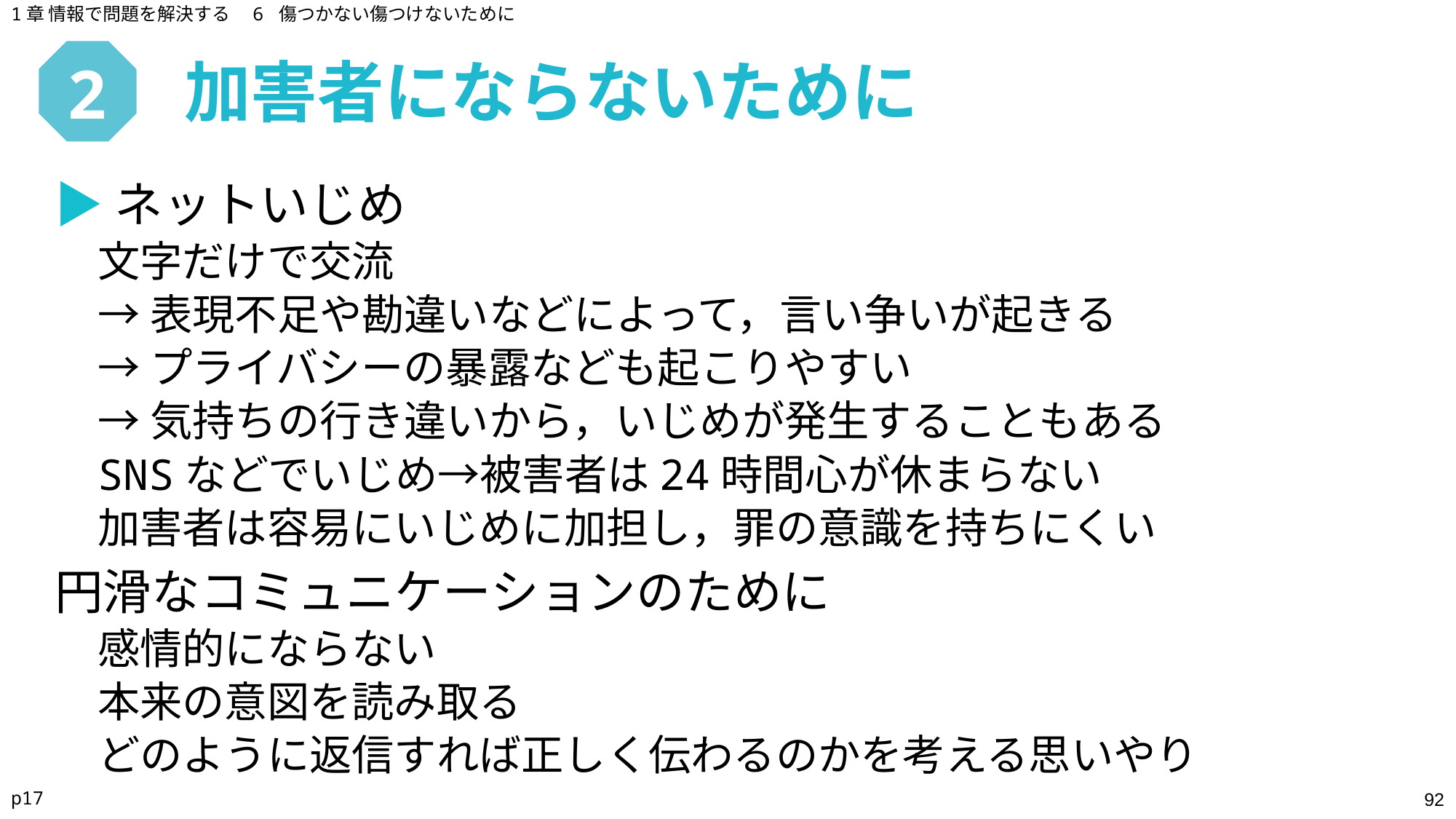

1章 情報で問題を解決する　6 傷つかない傷つけないために

加害者にならないために
# 2
▶ネットいじめ
文字だけで交流
→表現不足や勘違いなどによって，言い争いが起きる
→プライバシーの暴露なども起こりやすい
→気持ちの行き違いから，いじめが発生することもある
SNSなどでいじめ→被害者は24時間心が休まらない
加害者は容易にいじめに加担し，罪の意識を持ちにくい
円滑なコミュニケーションのために
感情的にならない
本来の意図を読み取る
どのように返信すれば正しく伝わるのかを考える思いやり
p17
92